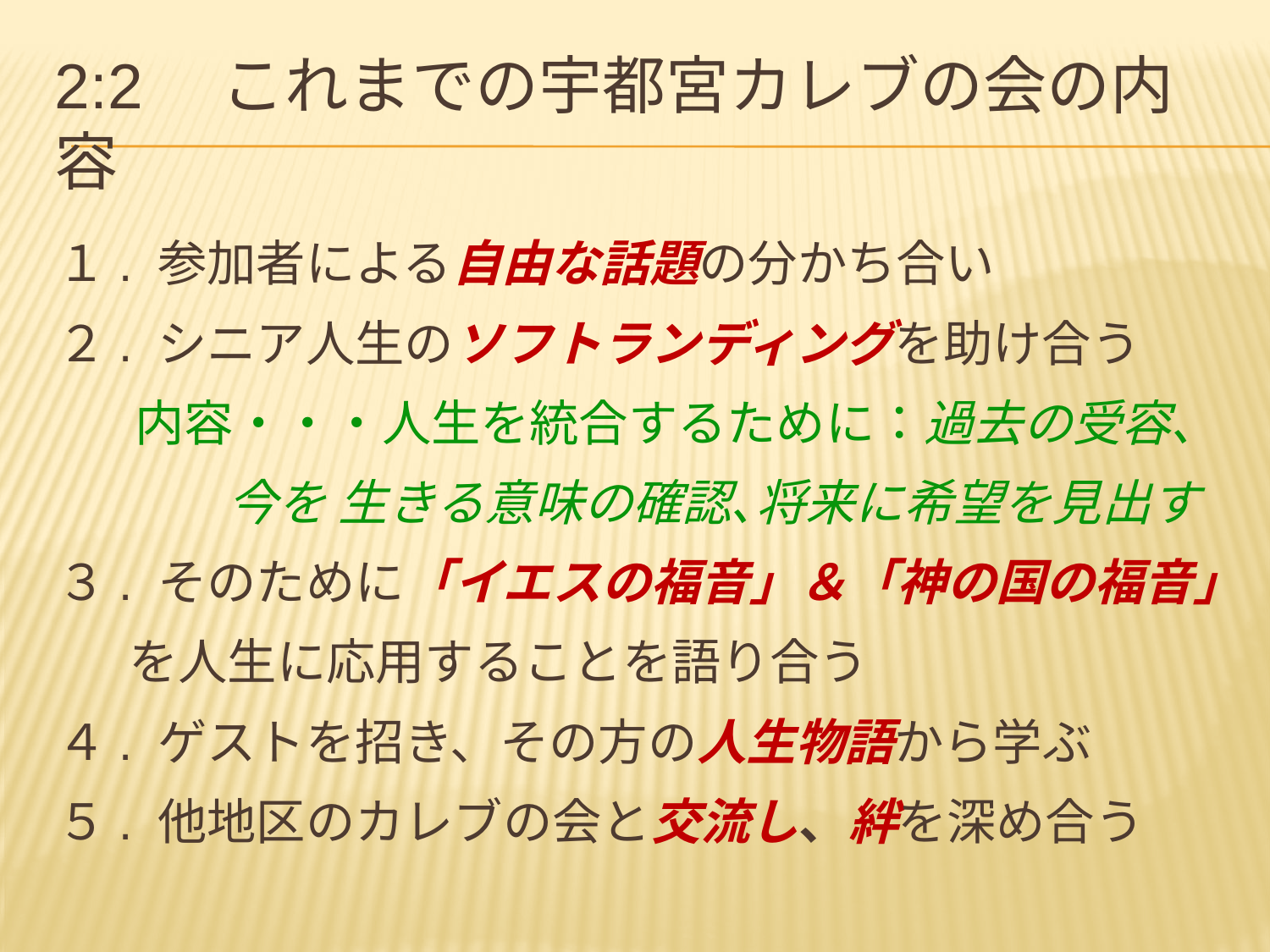

# 2:2　これまでの宇都宮カレブの会の内容
１. 参加者による自由な話題の分かち合い
２. シニア人生のソフトランディングを助け合う
      内容・・・人生を統合するために：過去の受容､
         　 今を 生きる意味の確認､将来に希望を見出す
３. そのために「イエスの福音」＆「神の国の福音」
　  を人生に応用することを語り合う
４. ゲストを招き、その方の人生物語から学ぶ
５. 他地区のカレブの会と交流し、絆を深め合う